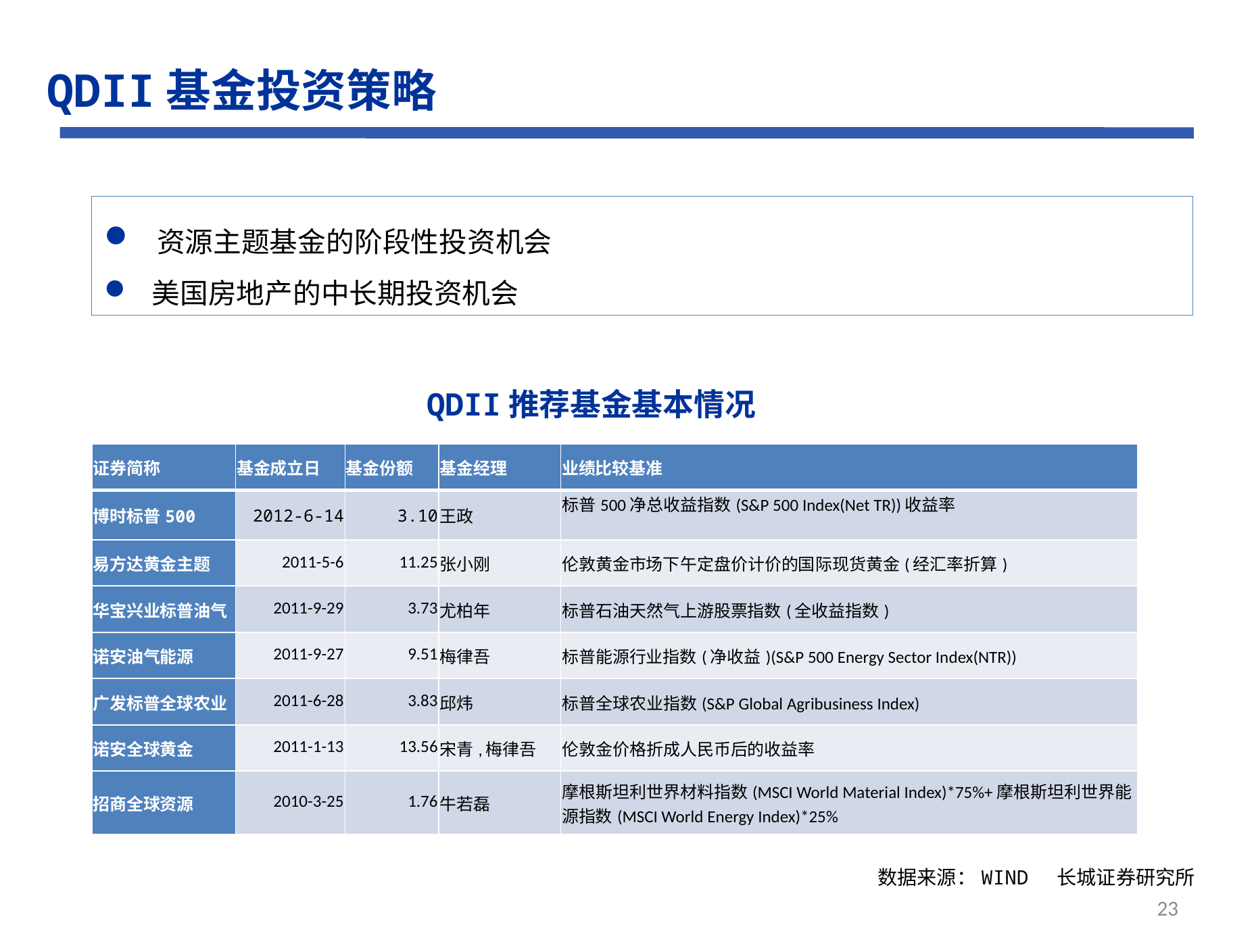

# QDII基金投资策略
  资源主题基金的阶段性投资机会
  美国房地产的中长期投资机会
QDII推荐基金基本情况
| 证券简称 | 基金成立日 | 基金份额 | 基金经理 | 业绩比较基准 |
| --- | --- | --- | --- | --- |
| 博时标普500 | 2012-6-14 | 3.10 | 王政 | 标普500净总收益指数(S&P 500 Index(Net TR))收益率 |
| 易方达黄金主题 | 2011-5-6 | 11.25 | 张小刚 | 伦敦黄金市场下午定盘价计价的国际现货黄金(经汇率折算) |
| 华宝兴业标普油气 | 2011-9-29 | 3.73 | 尤柏年 | 标普石油天然气上游股票指数(全收益指数) |
| 诺安油气能源 | 2011-9-27 | 9.51 | 梅律吾 | 标普能源行业指数(净收益)(S&P 500 Energy Sector Index(NTR)) |
| 广发标普全球农业 | 2011-6-28 | 3.83 | 邱炜 | 标普全球农业指数(S&P Global Agribusiness Index) |
| 诺安全球黄金 | 2011-1-13 | 13.56 | 宋青,梅律吾 | 伦敦金价格折成人民币后的收益率 |
| 招商全球资源 | 2010-3-25 | 1.76 | 牛若磊 | 摩根斯坦利世界材料指数(MSCI World Material Index)\*75%+摩根斯坦利世界能源指数(MSCI World Energy Index)\*25% |
数据来源：WIND  长城证券研究所
23